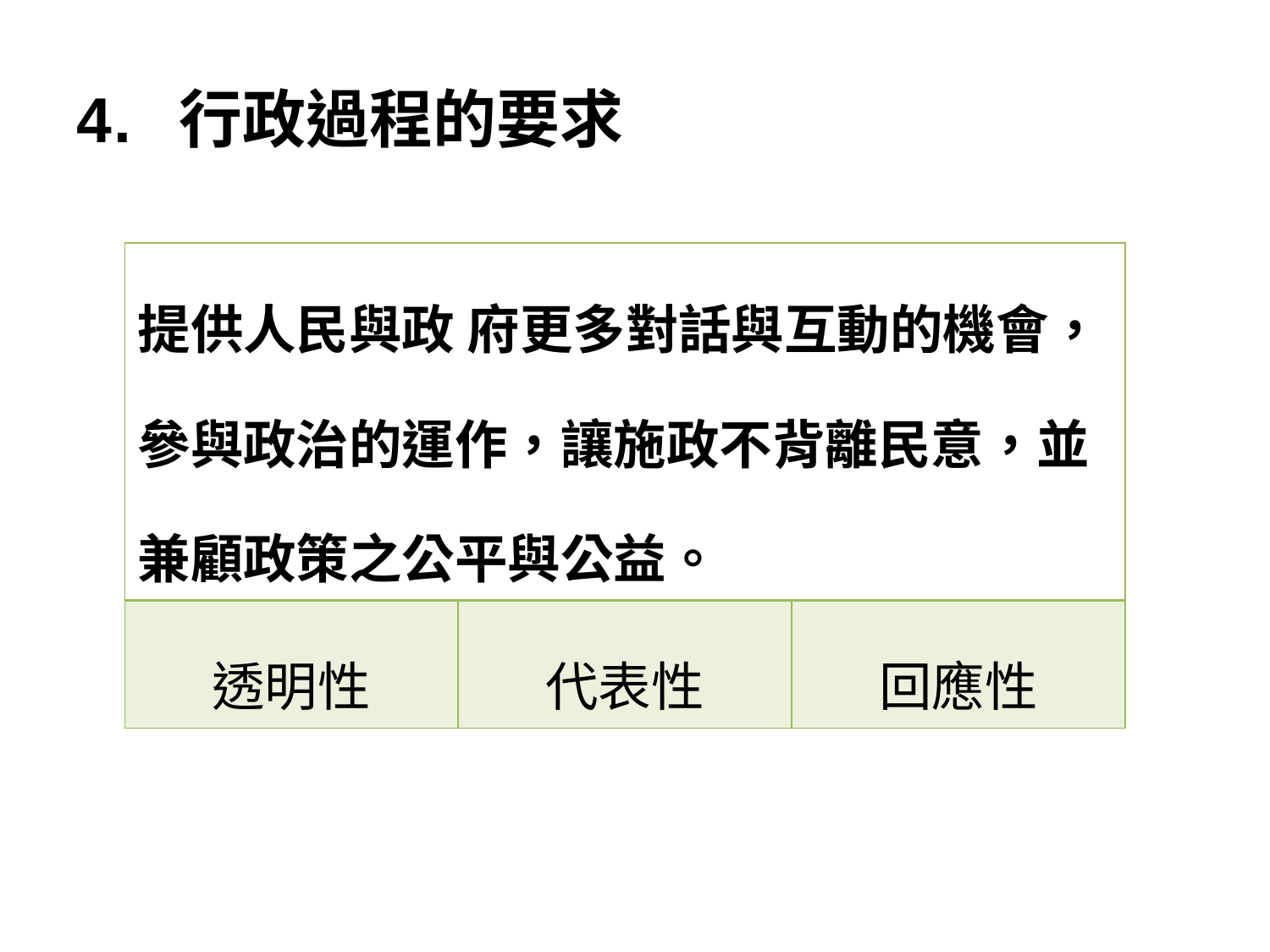

# 行政過程的要求
| 提供人民與政 府更多對話與互動的機會，參與政治的運作，讓施政不背離民意，並兼顧政策之公平與公益。 |  |  |
| --- | --- | --- |
| 透明性 | 代表性 | 回應性 |